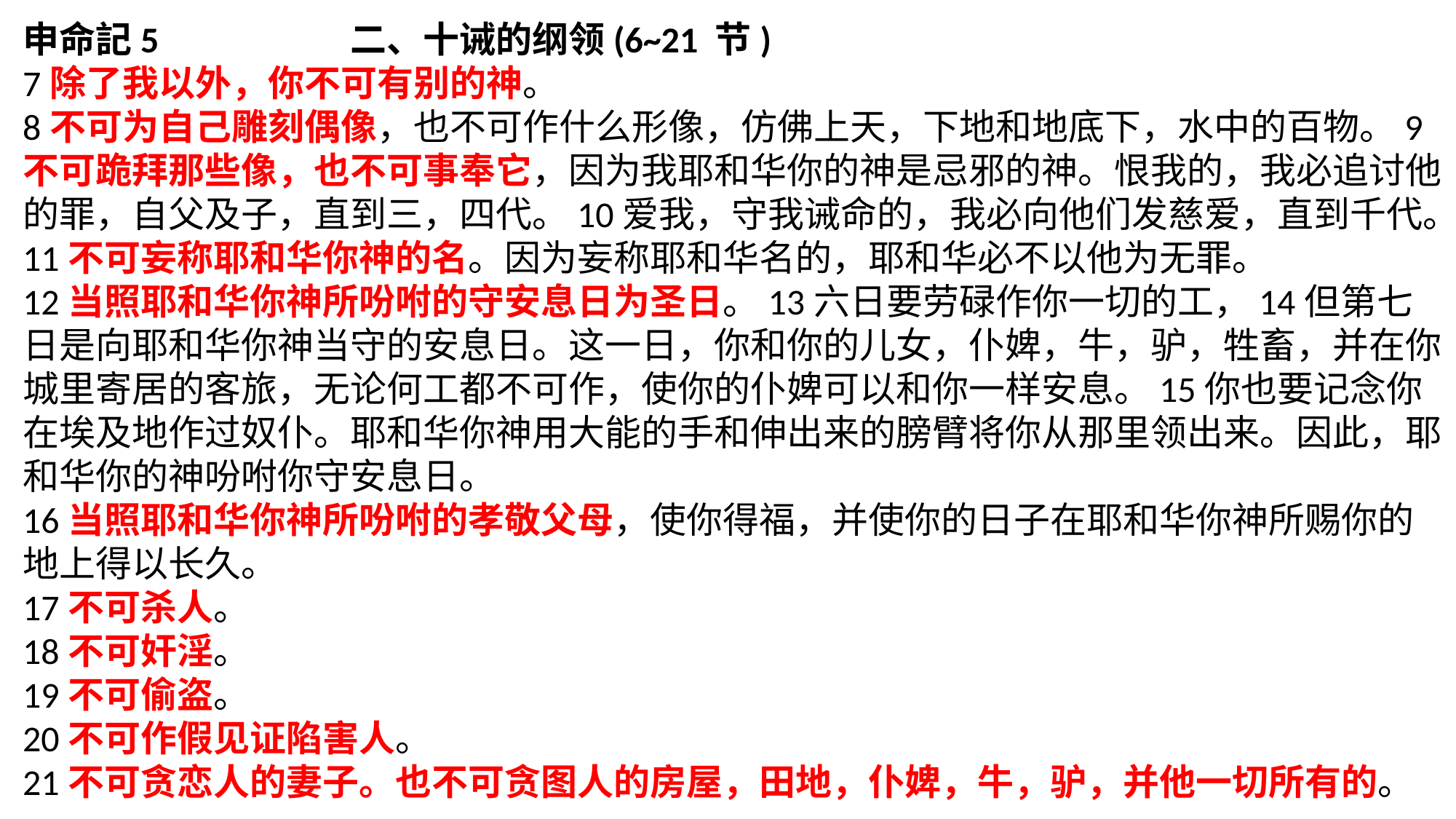

申命記5 		二、十诫的纲领(6~21 节)
7除了我以外，你不可有别的神。
8不可为自己雕刻偶像，也不可作什么形像，仿佛上天，下地和地底下，水中的百物。9不可跪拜那些像，也不可事奉它，因为我耶和华你的神是忌邪的神。恨我的，我必追讨他的罪，自父及子，直到三，四代。10爱我，守我诫命的，我必向他们发慈爱，直到千代。
11不可妄称耶和华你神的名。因为妄称耶和华名的，耶和华必不以他为无罪。
12当照耶和华你神所吩咐的守安息日为圣日。13六日要劳碌作你一切的工，14但第七日是向耶和华你神当守的安息日。这一日，你和你的儿女，仆婢，牛，驴，牲畜，并在你城里寄居的客旅，无论何工都不可作，使你的仆婢可以和你一样安息。15你也要记念你在埃及地作过奴仆。耶和华你神用大能的手和伸出来的膀臂将你从那里领出来。因此，耶和华你的神吩咐你守安息日。
16当照耶和华你神所吩咐的孝敬父母，使你得福，并使你的日子在耶和华你神所赐你的地上得以长久。
17不可杀人。
18不可奸淫。
19不可偷盗。
20不可作假见证陷害人。
21不可贪恋人的妻子。也不可贪图人的房屋，田地，仆婢，牛，驴，并他一切所有的。